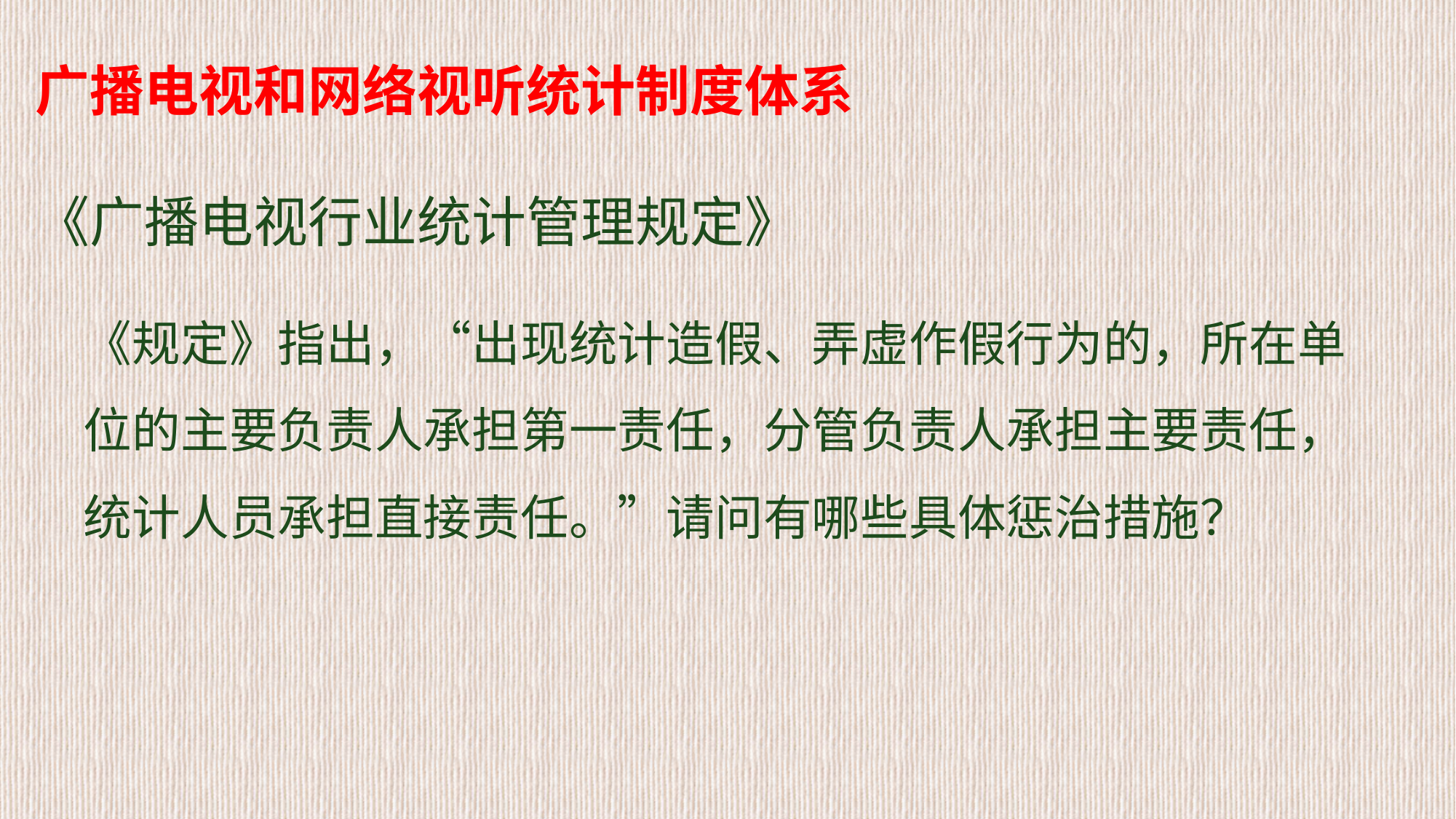

# 广播电视和网络视听统计制度体系 《广播电视行业统计管理规定》
《规定》指出，“出现统计造假、弄虚作假行为的，所在单位的主要负责人承担第一责任，分管负责人承担主要责任，统计人员承担直接责任。”请问有哪些具体惩治措施？